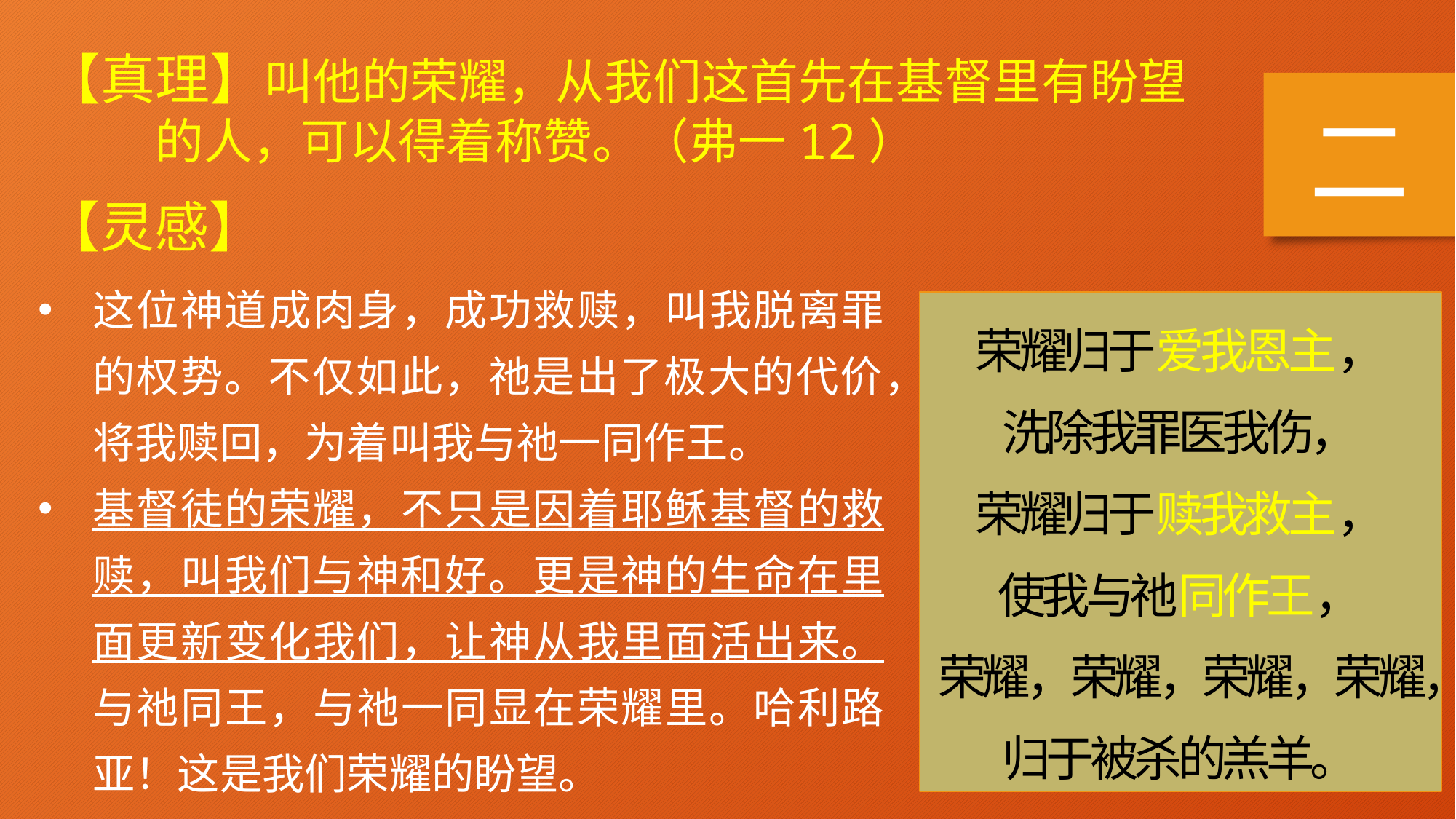

【真理】叫他的荣耀，从我们这首先在基督里有盼望
	的人，可以得着称赞。（弗一12）
二
【灵感】
这位神道成肉身，成功救赎，叫我脱离罪的权势。不仅如此，祂是出了极大的代价，将我赎回，为着叫我与祂一同作王。
基督徒的荣耀，不只是因着耶稣基督的救赎，叫我们与神和好。更是神的生命在里面更新变化我们，让神从我里面活出来。与祂同王，与祂一同显在荣耀里。哈利路亚！这是我们荣耀的盼望。
荣耀归于爱我恩主，
洗除我罪医我伤，
荣耀归于赎我救主，
使我与祂同作王，
荣耀，荣耀，荣耀，荣耀，归于被杀的羔羊。